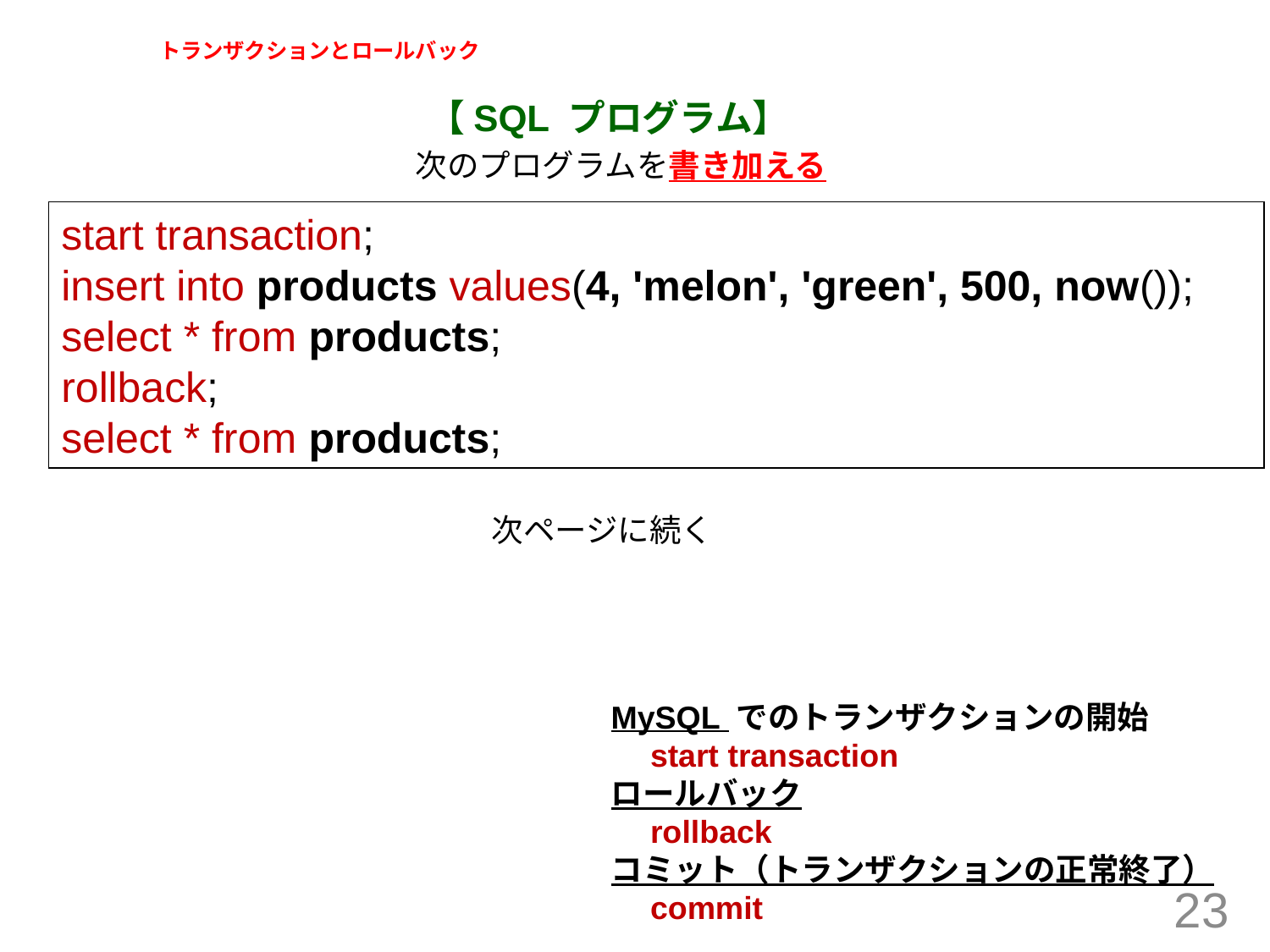

# トランザクションとロールバック
【SQL プログラム】
次のプログラムを書き加える
start transaction;
insert into products values(4, 'melon', 'green', 500, now());
select * from products;
rollback;
select * from products;
次ページに続く
MySQL でのトランザクションの開始
　start transaction
ロールバック
　rollback
コミット（トランザクションの正常終了）
　commit
23